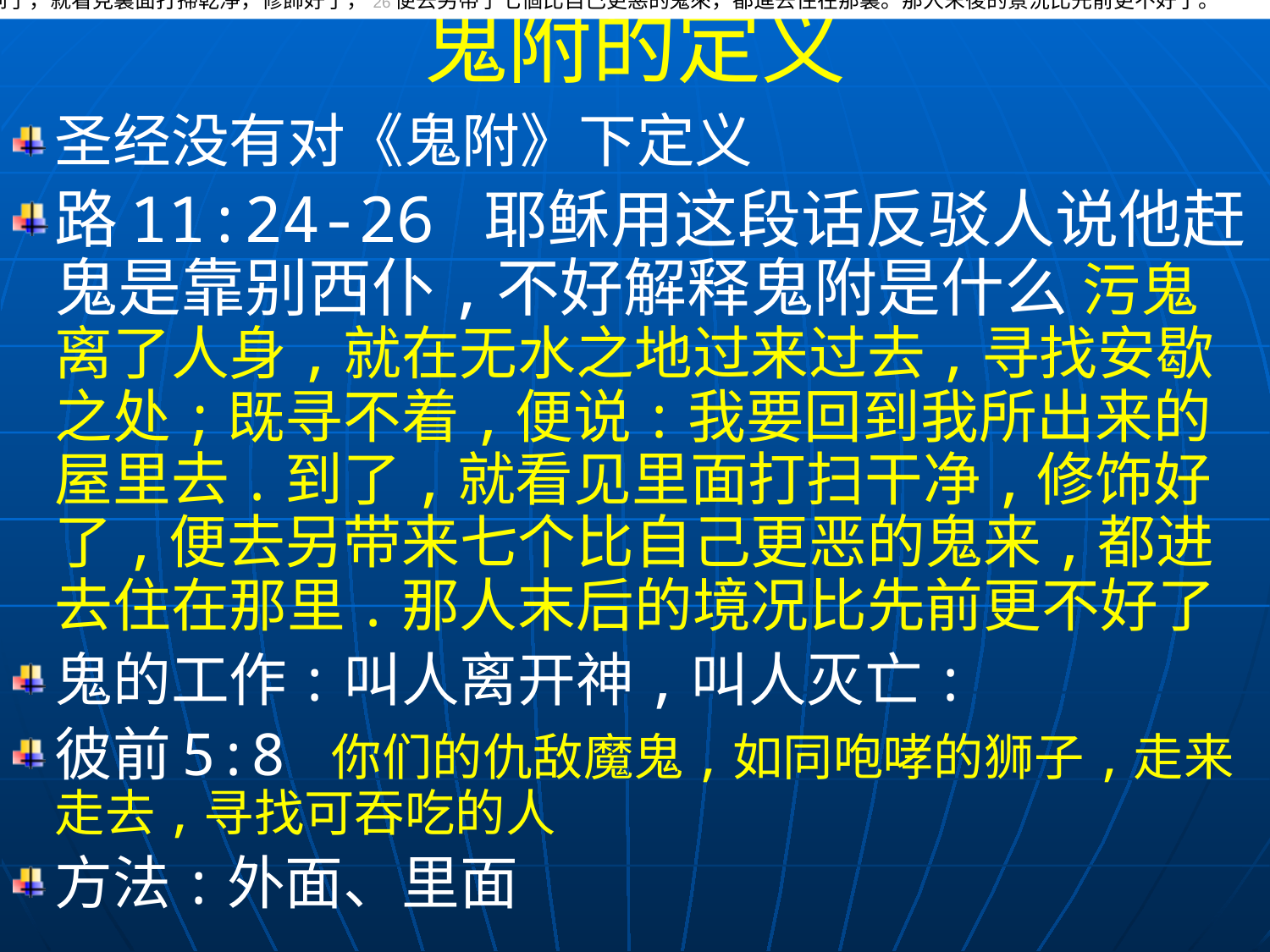

鬼附的定义
污鬼離了人身，就在無水之地過來過去，尋求安歇之處；既尋不著，便說：『我要回到我所出來的屋裏去。』25到了，就看見裏面打掃乾淨，修飾好了，26便去另帶了七個比自己更惡的鬼來，都進去住在那裏。那人末後的景況比先前更不好了。
圣经没有对《鬼附》下定义
路11:24-26 耶稣用这段话反驳人说他赶鬼是靠别西仆,不好解释鬼附是什么 污鬼离了人身,就在无水之地过来过去,寻找安歇之处;既寻不着,便说:我要回到我所出来的屋里去.到了,就看见里面打扫干净,修饰好了,便去另带来七个比自己更恶的鬼来,都进去住在那里.那人末后的境况比先前更不好了
鬼的工作:叫人离开神,叫人灭亡:
彼前5:8 你们的仇敌魔鬼,如同咆哮的狮子,走来走去,寻找可吞吃的人
方法:外面、里面